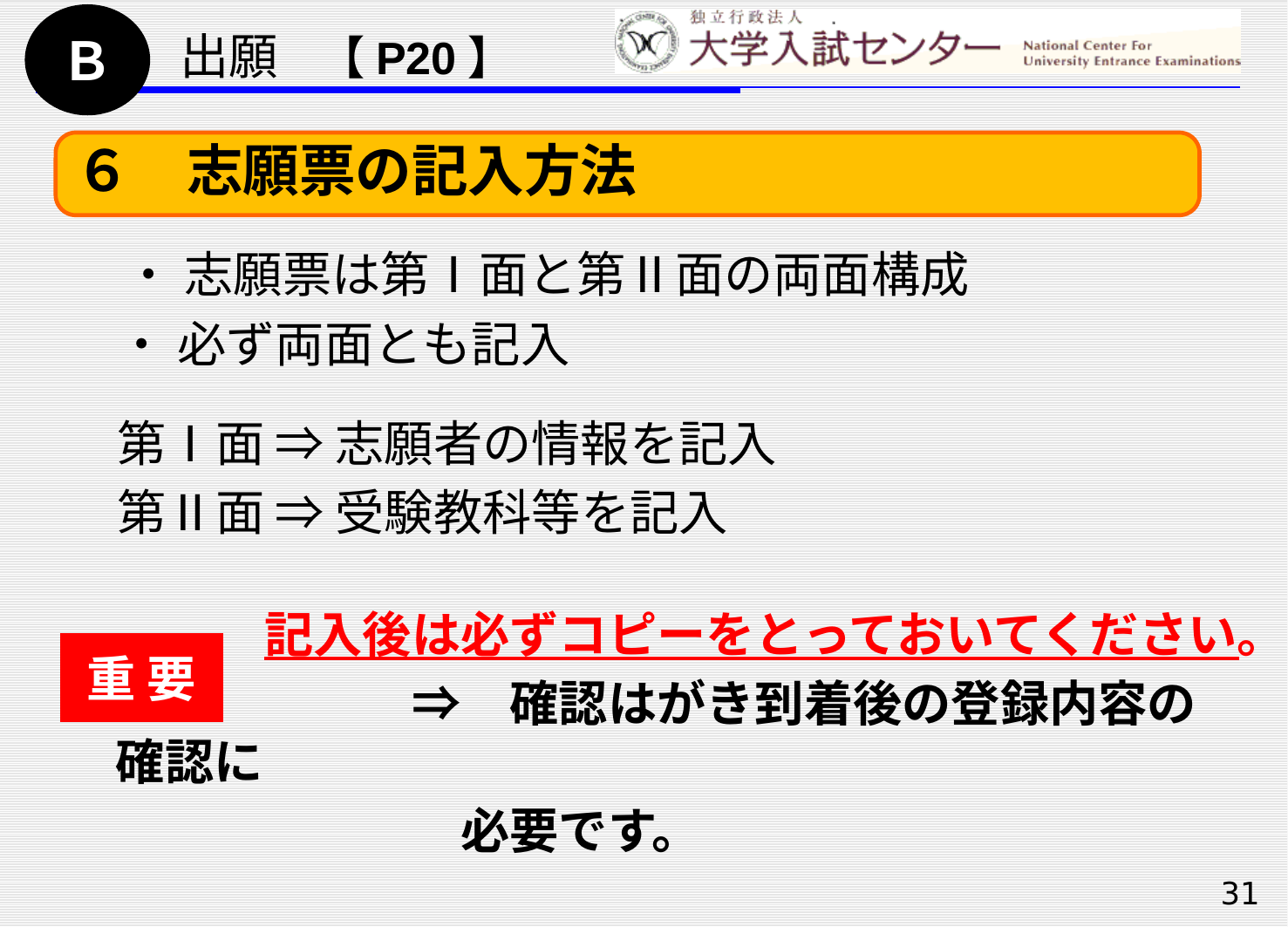

Ｂ
出願　【P20】
６　志願票の記入方法
　・ 志願票は第Ⅰ面と第Ⅱ面の両面構成
　・ 必ず両面とも記入

　第Ⅰ面 ⇒ 志願者の情報を記入
　第Ⅱ面 ⇒ 受験教科等を記入

　　　　記入後は必ずコピーをとっておいてください。
　　　　　　　⇒　確認はがき到着後の登録内容の確認に
　　　　　　　　必要です。

重 要
31